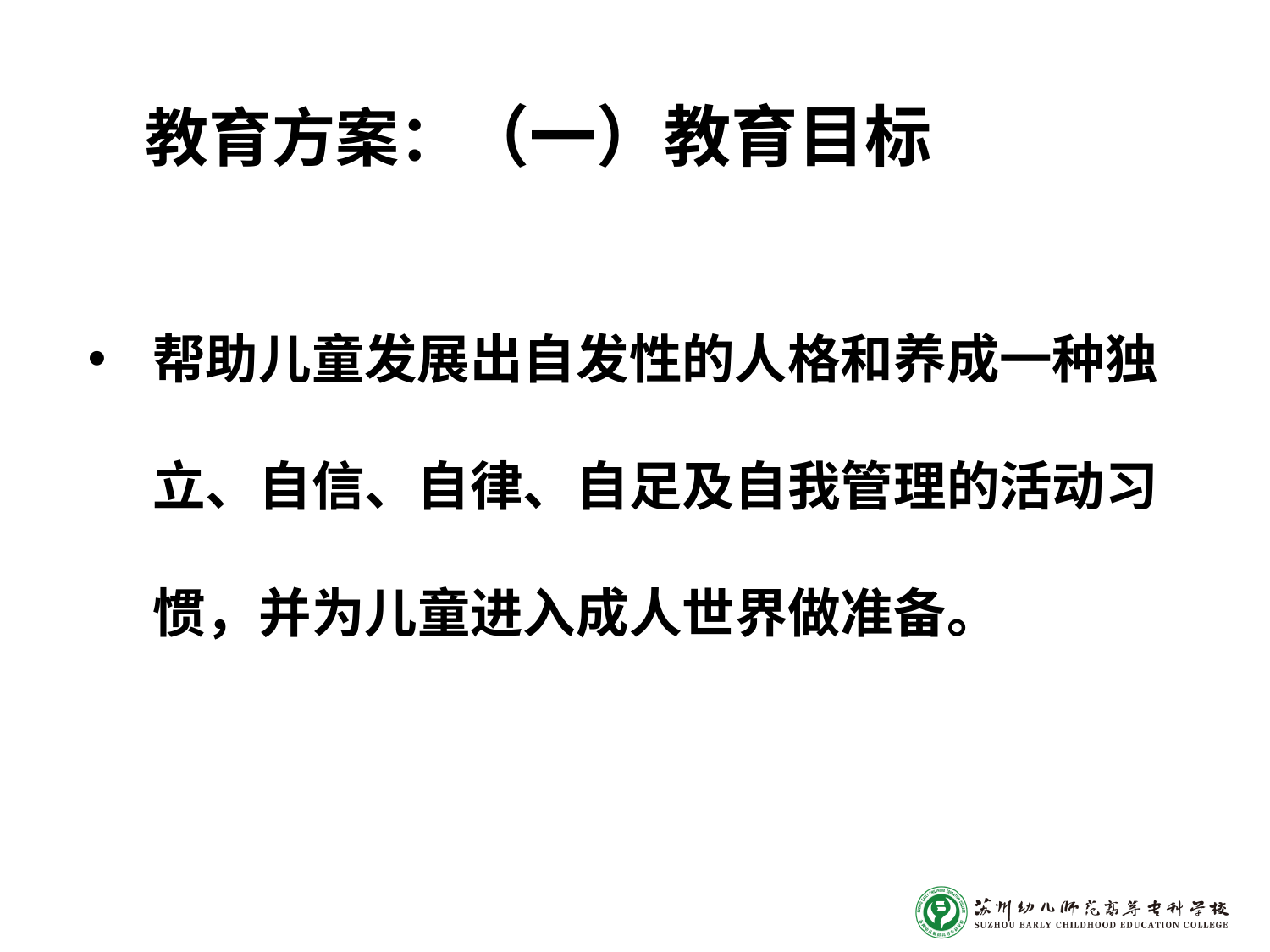

教育方案：（一）教育目标
帮助儿童发展出自发性的人格和养成一种独立、自信、自律、自足及自我管理的活动习惯，并为儿童进入成人世界做准备。